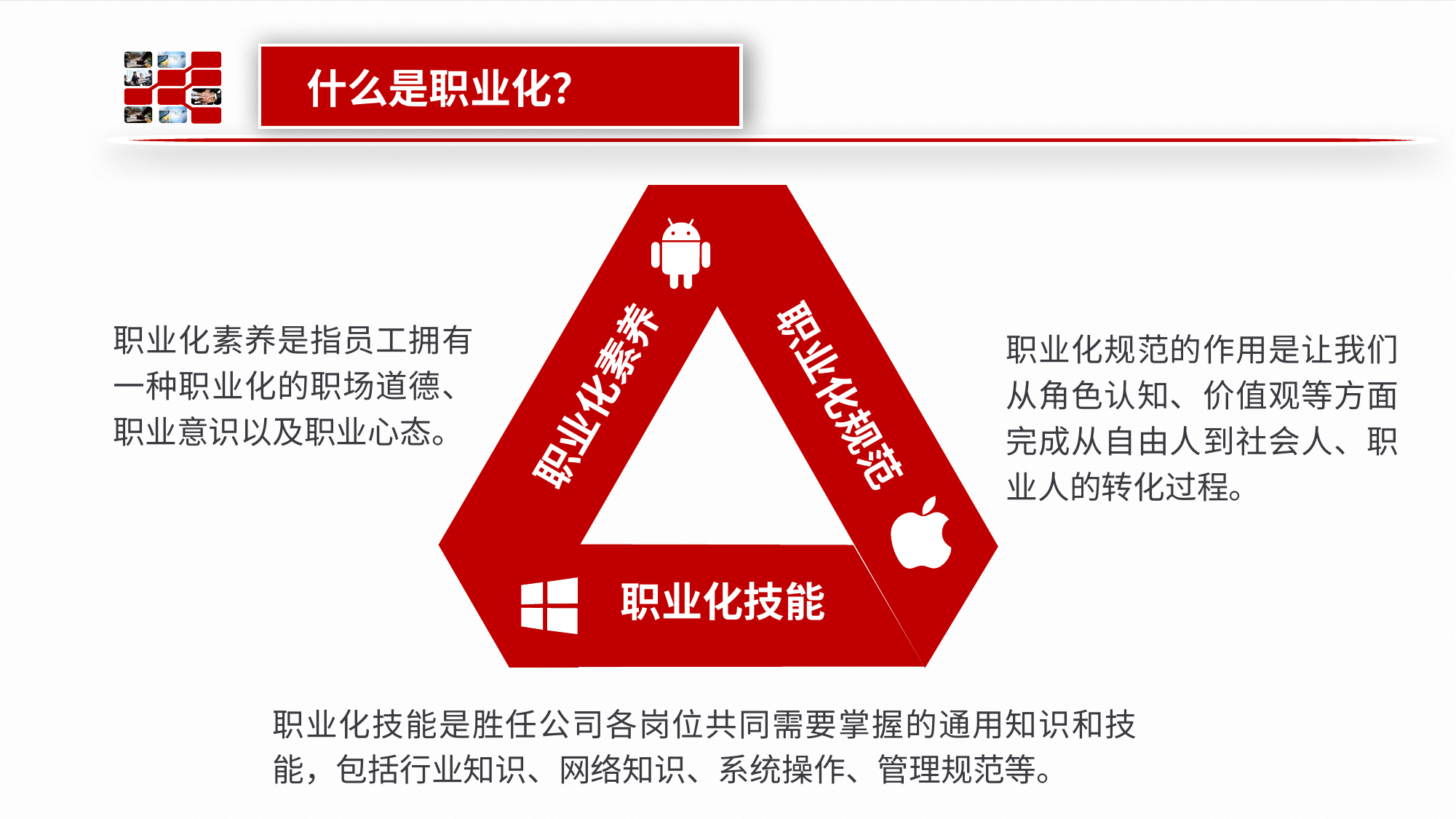

什么是职业化？

职业化素养是指员工拥有一种职业化的职场道德、职业意识以及职业心态。
职业化规范的作用是让我们从角色认知、价值观等方面完成从自由人到社会人、职业人的转化过程。

职业化素养
职业化规范

职业化技能

职业化技能是胜任公司各岗位共同需要掌握的通用知识和技能，包括行业知识、网络知识、系统操作、管理规范等。